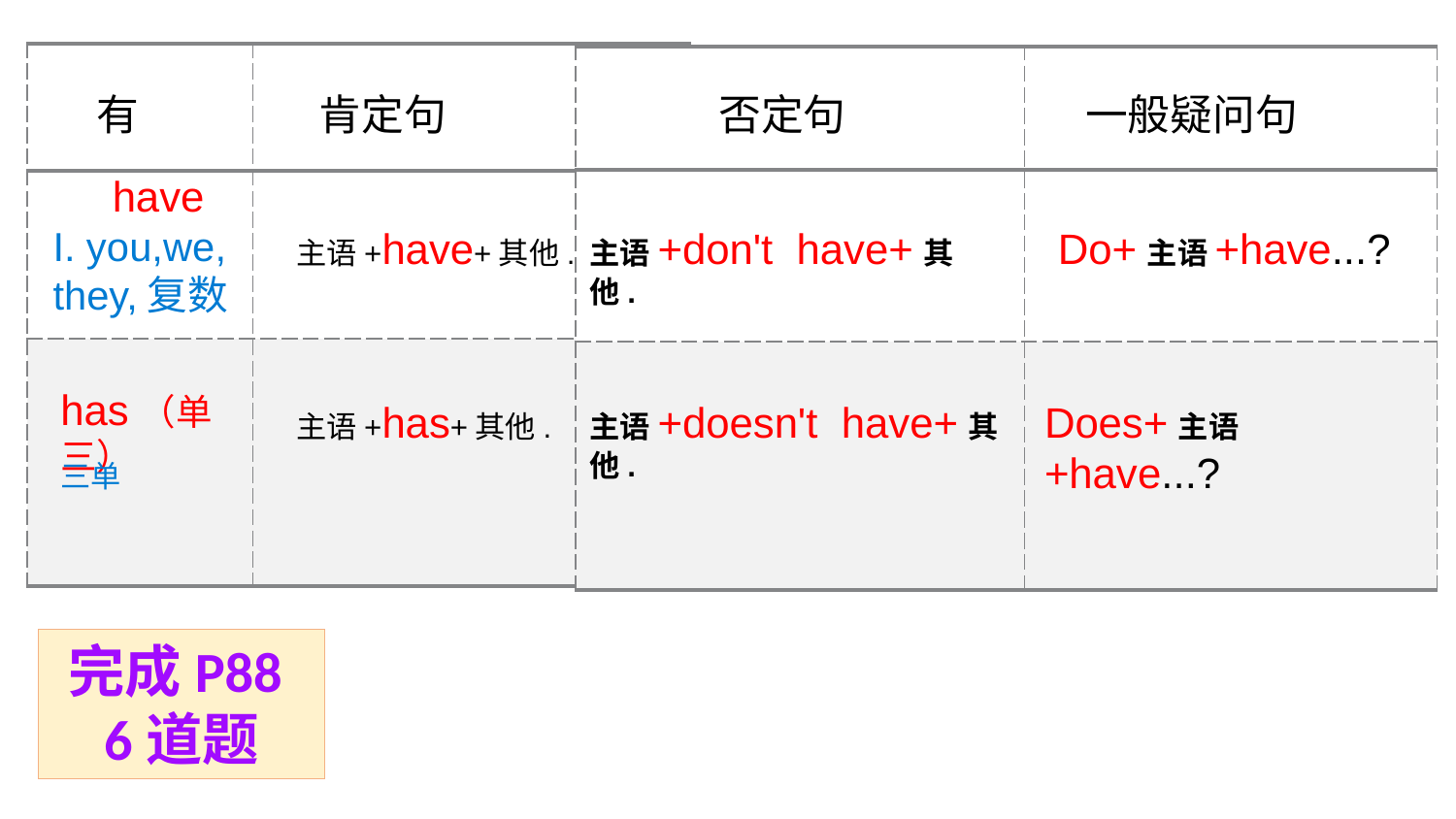

|  |  |
| --- | --- |
|  |  |
|  |  |
|  |  |
| --- | --- |
|  |  |
|  |  |
有
肯定句
否定句
一般疑问句
     have
I. you,we, they,复数
主语+have+其他.
主语+don't  have+其他.
Do+主语+have...?
has（单三）

主语+has+其他.
主语+doesn't  have+其他.
Does+主语+have...?
三单
完成P88
6道题